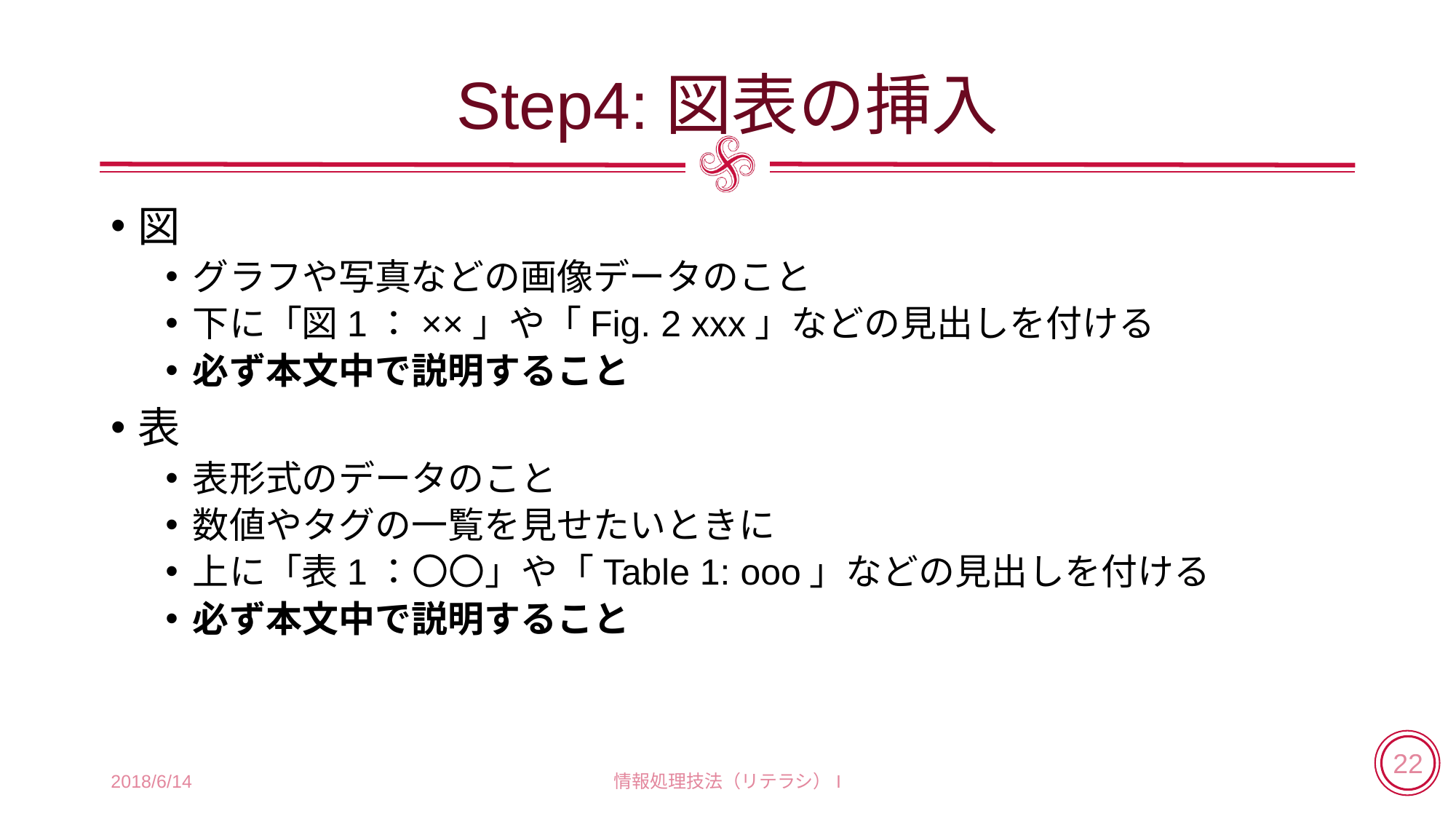

# Step4:図表の挿入
図
グラフや写真などの画像データのこと
下に「図1：××」や「Fig. 2 xxx」などの見出しを付ける
必ず本文中で説明すること
表
表形式のデータのこと
数値やタグの一覧を見せたいときに
上に「表1：〇〇」や「Table 1: ooo」などの見出しを付ける
必ず本文中で説明すること
2018/6/14
情報処理技法（リテラシ）I